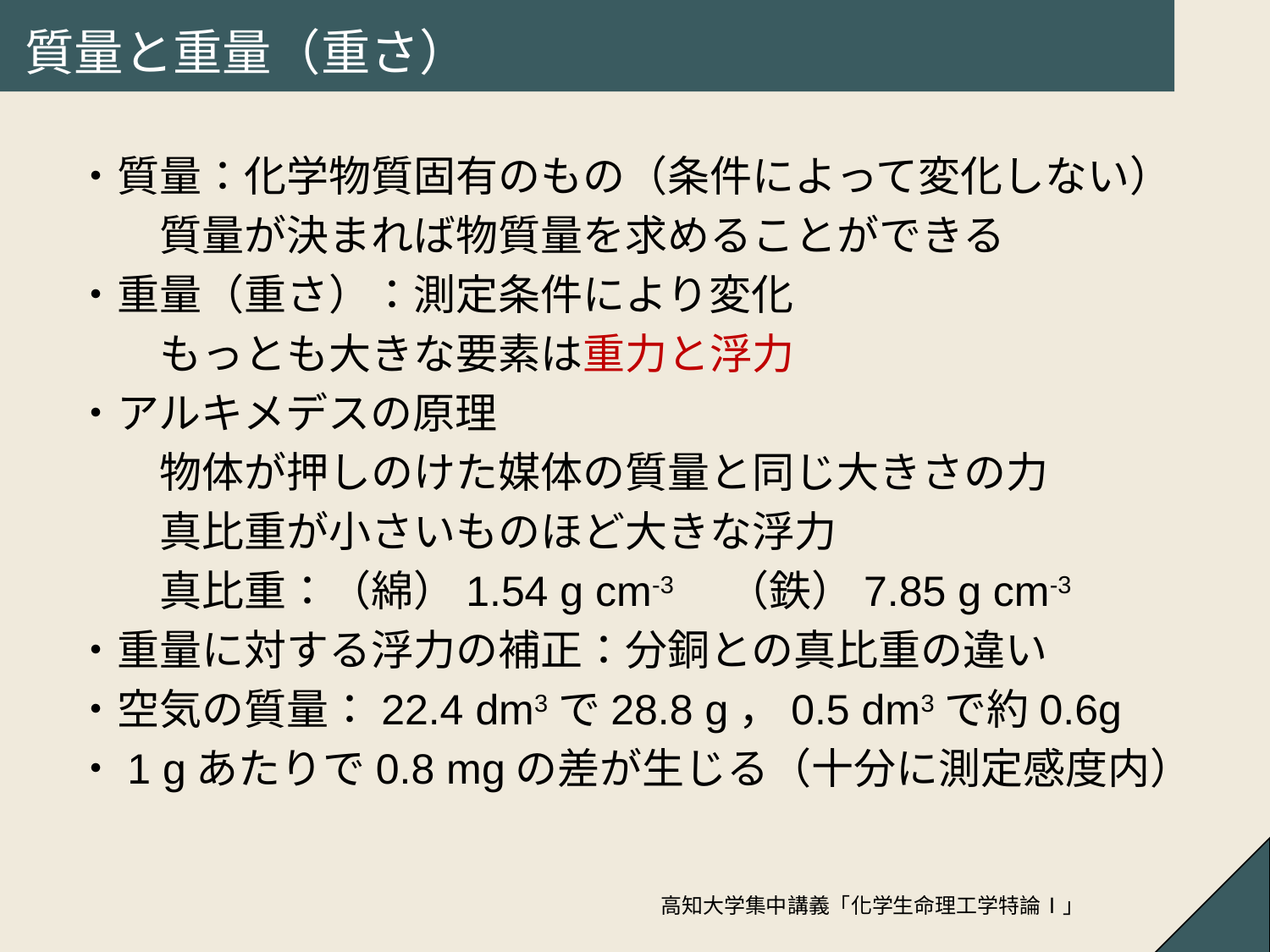

# 質量と重量（重さ）
・質量：化学物質固有のもの（条件によって変化しない）
　　質量が決まれば物質量を求めることができる
・重量（重さ）：測定条件により変化
　　もっとも大きな要素は重力と浮力
・アルキメデスの原理
　　物体が押しのけた媒体の質量と同じ大きさの力
　　真比重が小さいものほど大きな浮力
　　真比重：（綿）1.54 g cm-3　（鉄）7.85 g cm-3
・重量に対する浮力の補正：分銅との真比重の違い
・空気の質量：22.4 dm3で28.8 g，0.5 dm3で約0.6g
・1 gあたりで0.8 mgの差が生じる（十分に測定感度内）